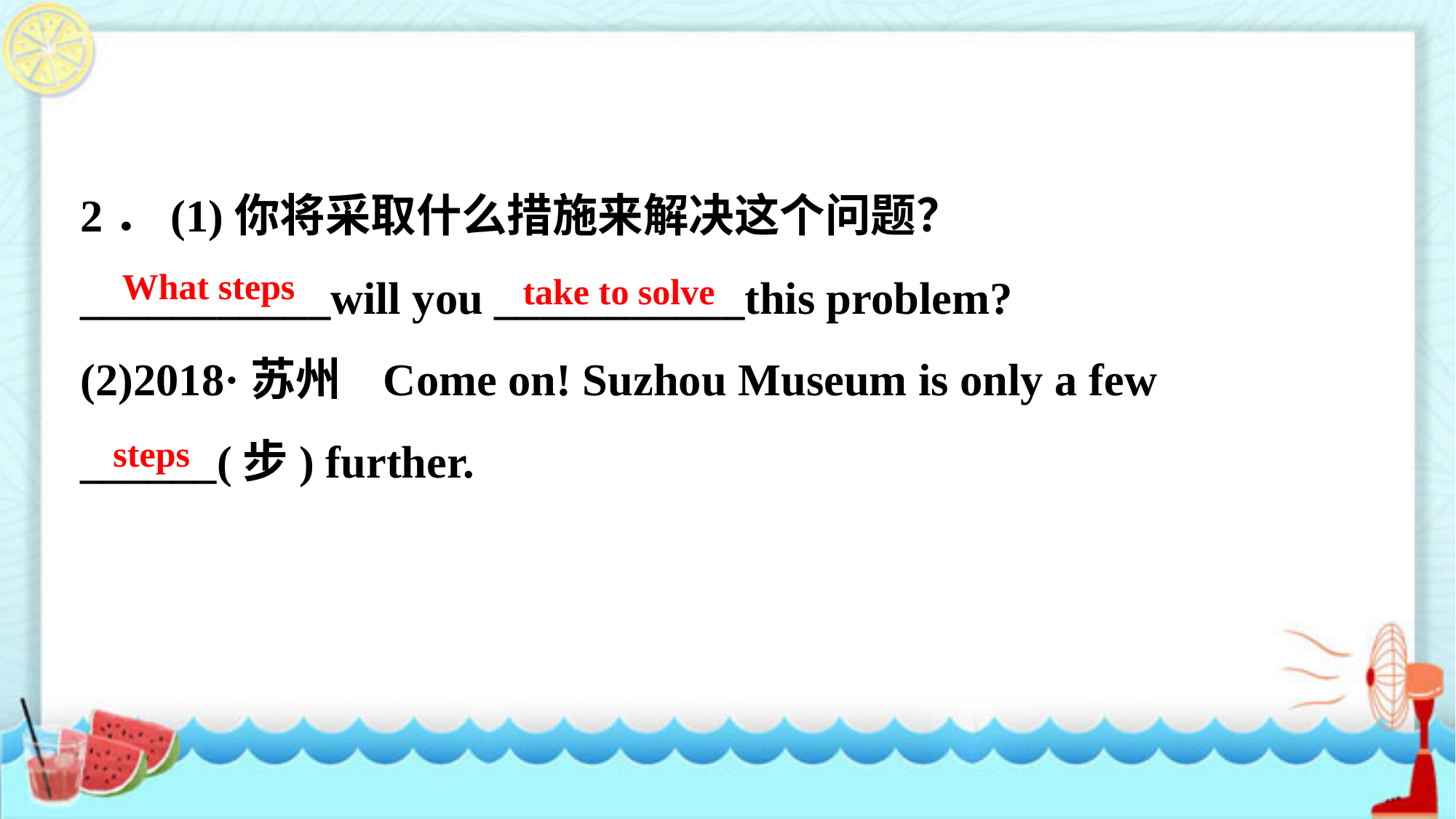

2．(1)你将采取什么措施来解决这个问题？
___________will you ___________this problem?
(2)2018·苏州   Come on! Suzhou Museum is only a few ______(步) further.

What steps
take to solve
steps